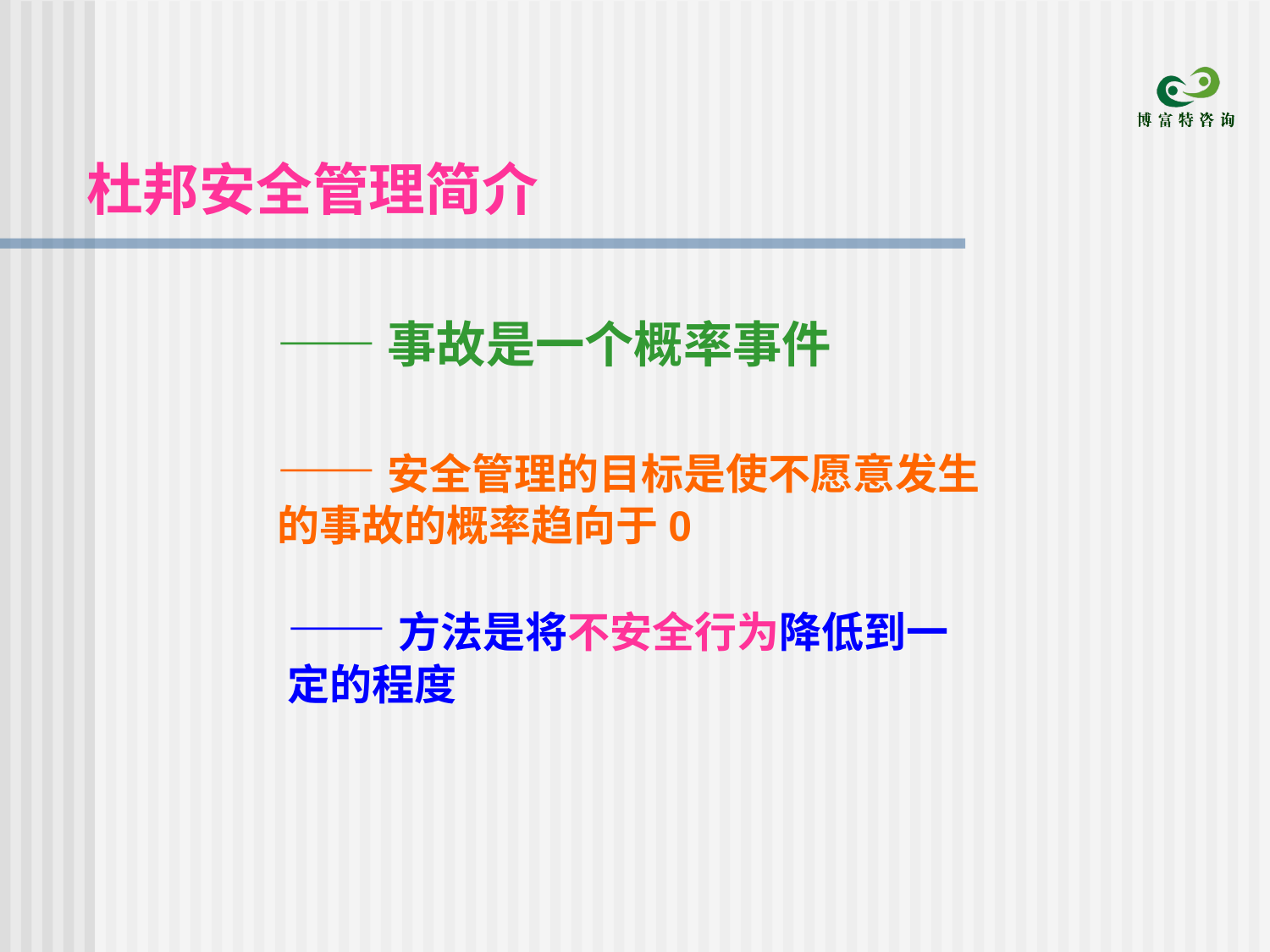

杜邦安全管理简介
——事故是一个概率事件
——安全管理的目标是使不愿意发生的事故的概率趋向于0
——方法是将不安全行为降低到一定的程度